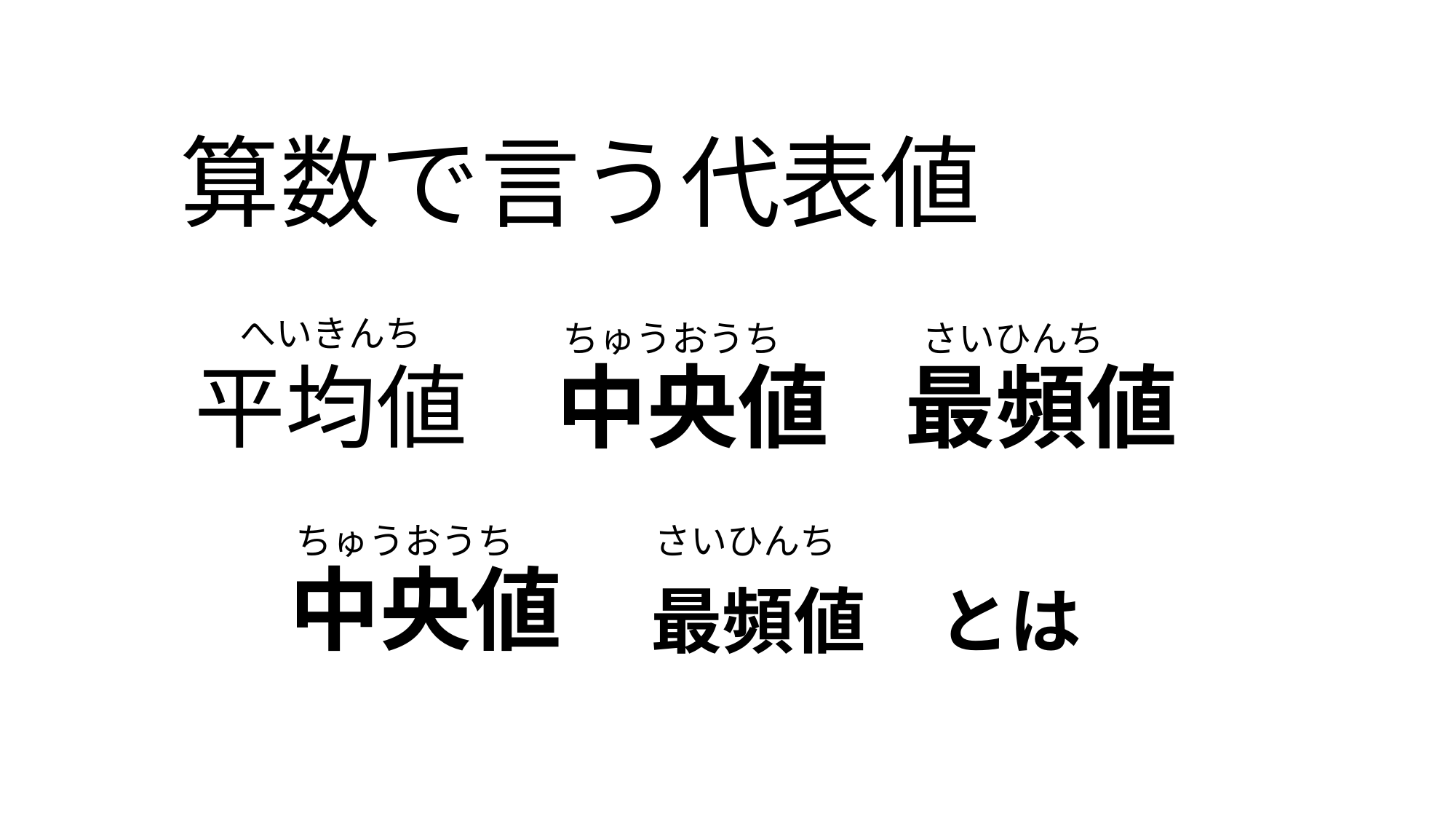

算数で言う代表値
へいきんち
ちゅうおうち
さいひんち
中央値
# 最頻値
平均値
ちゅうおうち
さいひんち
中央値
最頻値　とは